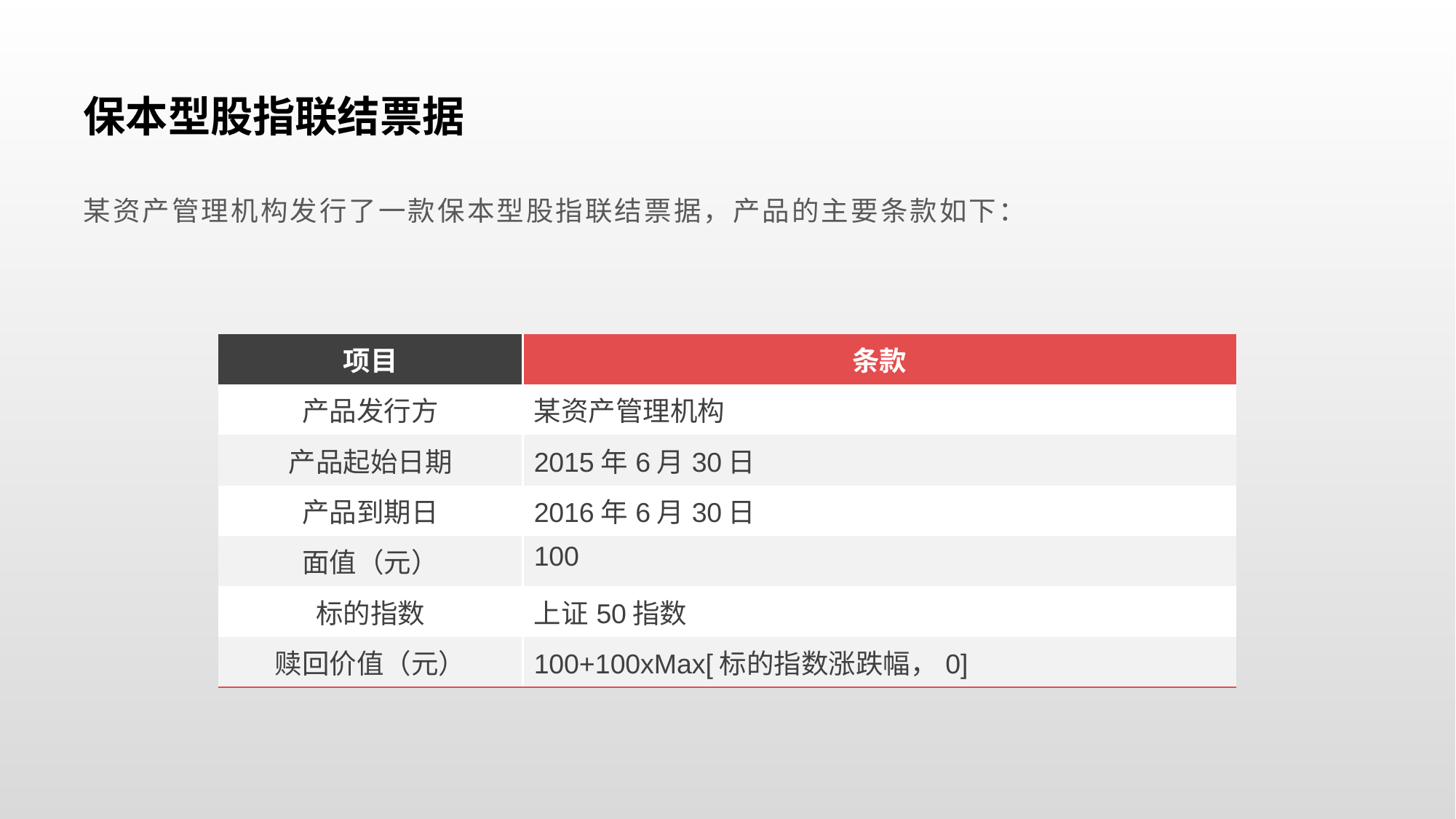

# 保本型股指联结票据
某资产管理机构发行了一款保本型股指联结票据，产品的主要条款如下：
| 项目 | 条款 |
| --- | --- |
| 产品发行方 | 某资产管理机构 |
| 产品起始日期 | 2015年6月30日 |
| 产品到期日 | 2016年6月30日 |
| 面值（元） | 100 |
| 标的指数 | 上证50指数 |
| 赎回价值（元） | 100+100xMax[标的指数涨跌幅，0] |